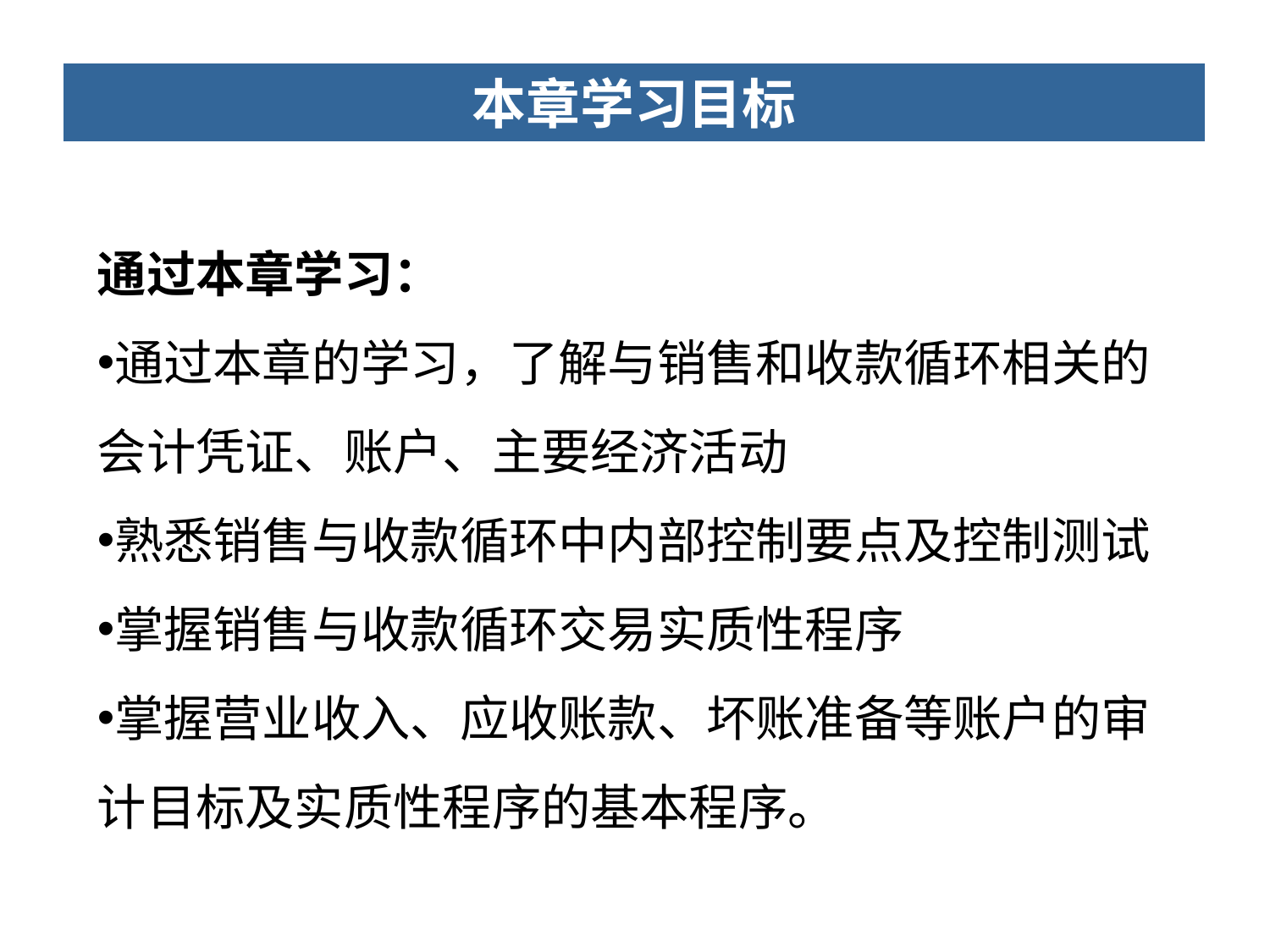

# 本章学习目标
通过本章学习：
通过本章的学习，了解与销售和收款循环相关的会计凭证、账户、主要经济活动
熟悉销售与收款循环中内部控制要点及控制测试
掌握销售与收款循环交易实质性程序
掌握营业收入、应收账款、坏账准备等账户的审计目标及实质性程序的基本程序。